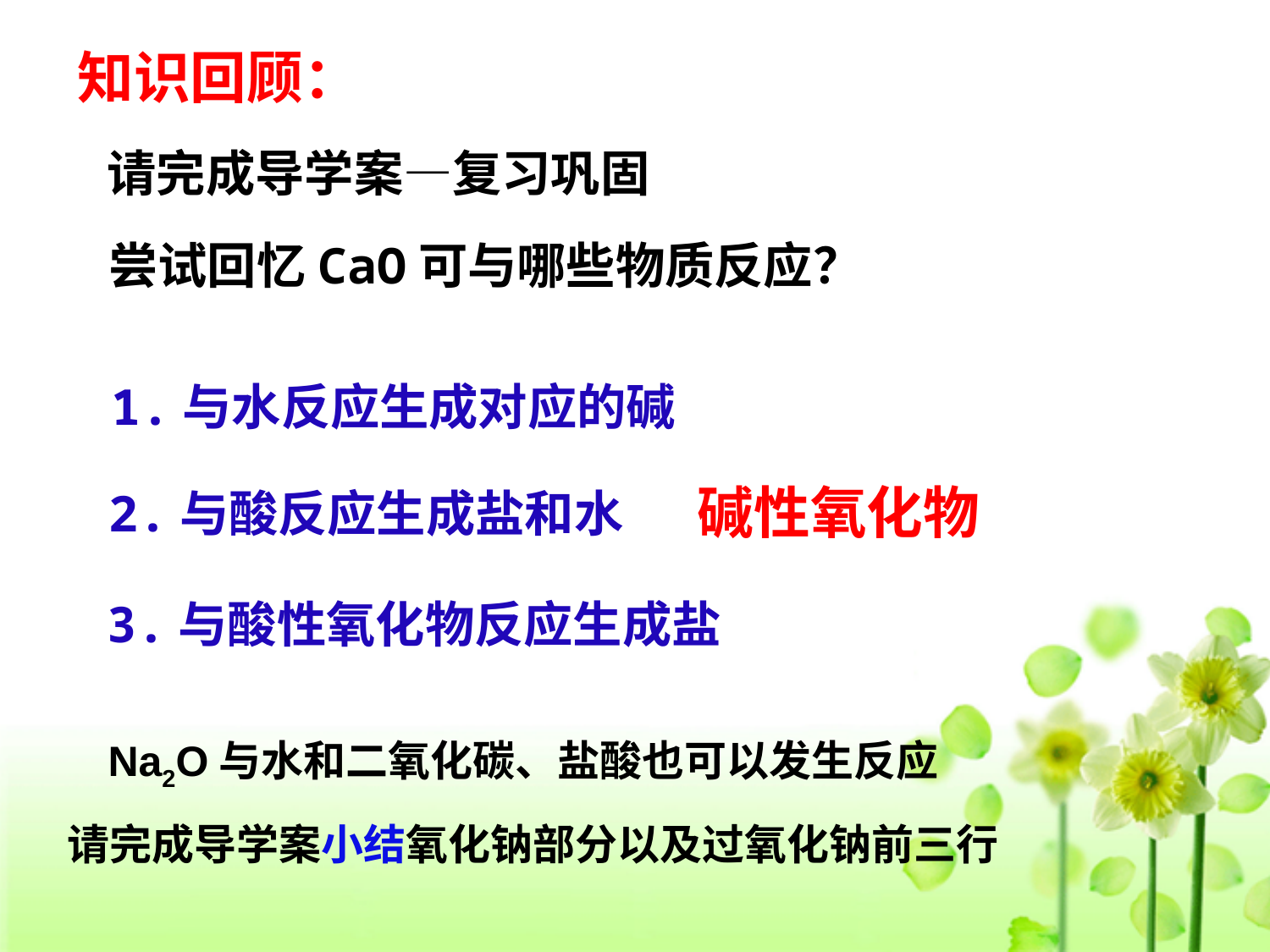

知识回顾：
请完成导学案—复习巩固
尝试回忆CaO可与哪些物质反应？
1.与水反应生成对应的碱
碱性氧化物
2.与酸反应生成盐和水
3.与酸性氧化物反应生成盐
Na2O与水和二氧化碳、盐酸也可以发生反应
请完成导学案小结氧化钠部分以及过氧化钠前三行